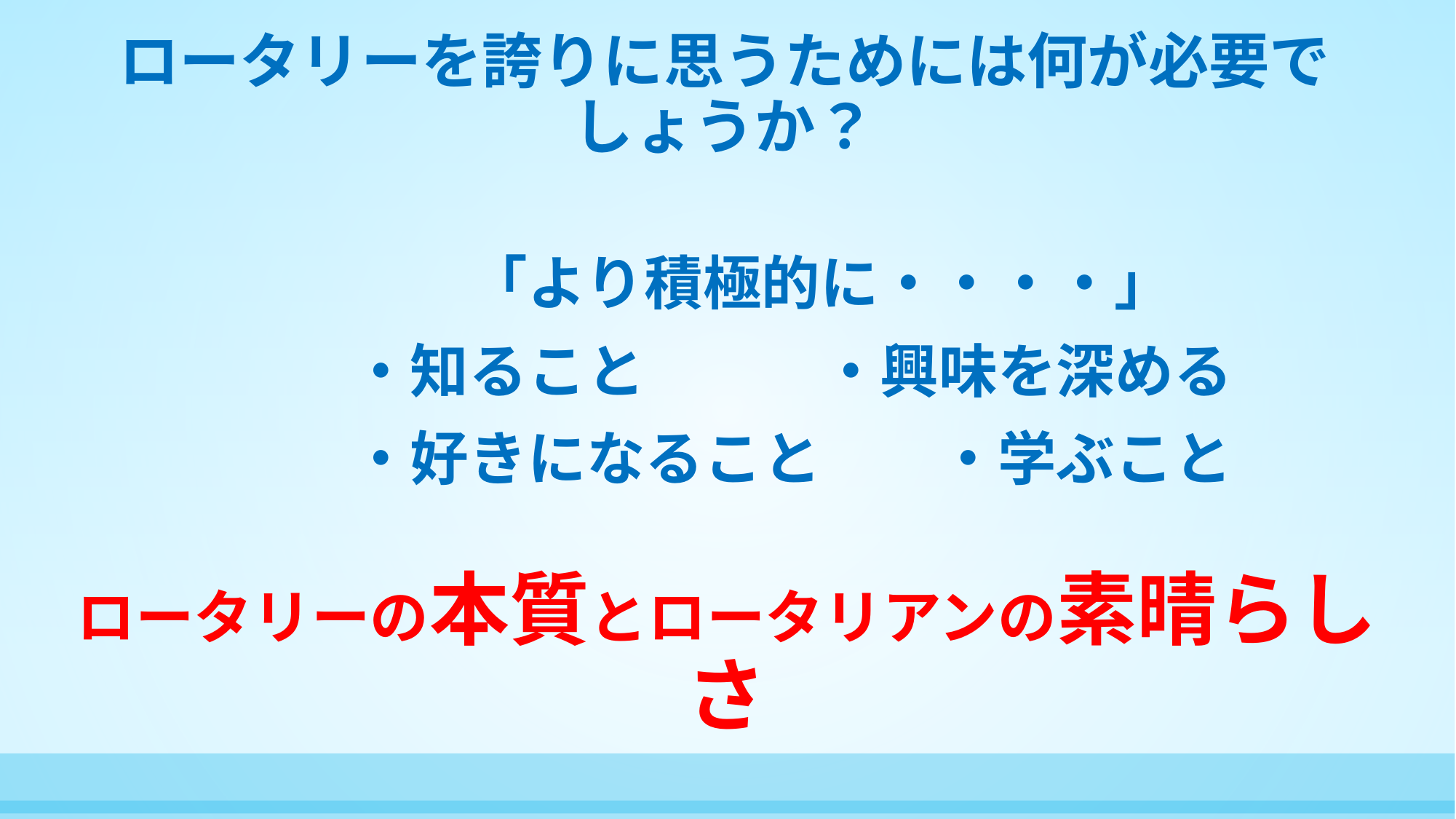

# ロータリーを誇りに思うためには何が必要でしょうか？

　　　　　　　「より積極的に・・・・」
　　　　　・知ること　　　・興味を深める
　　　　　・好きになること　　・学ぶこと

ロータリーの本質とロータリアンの素晴らしさ